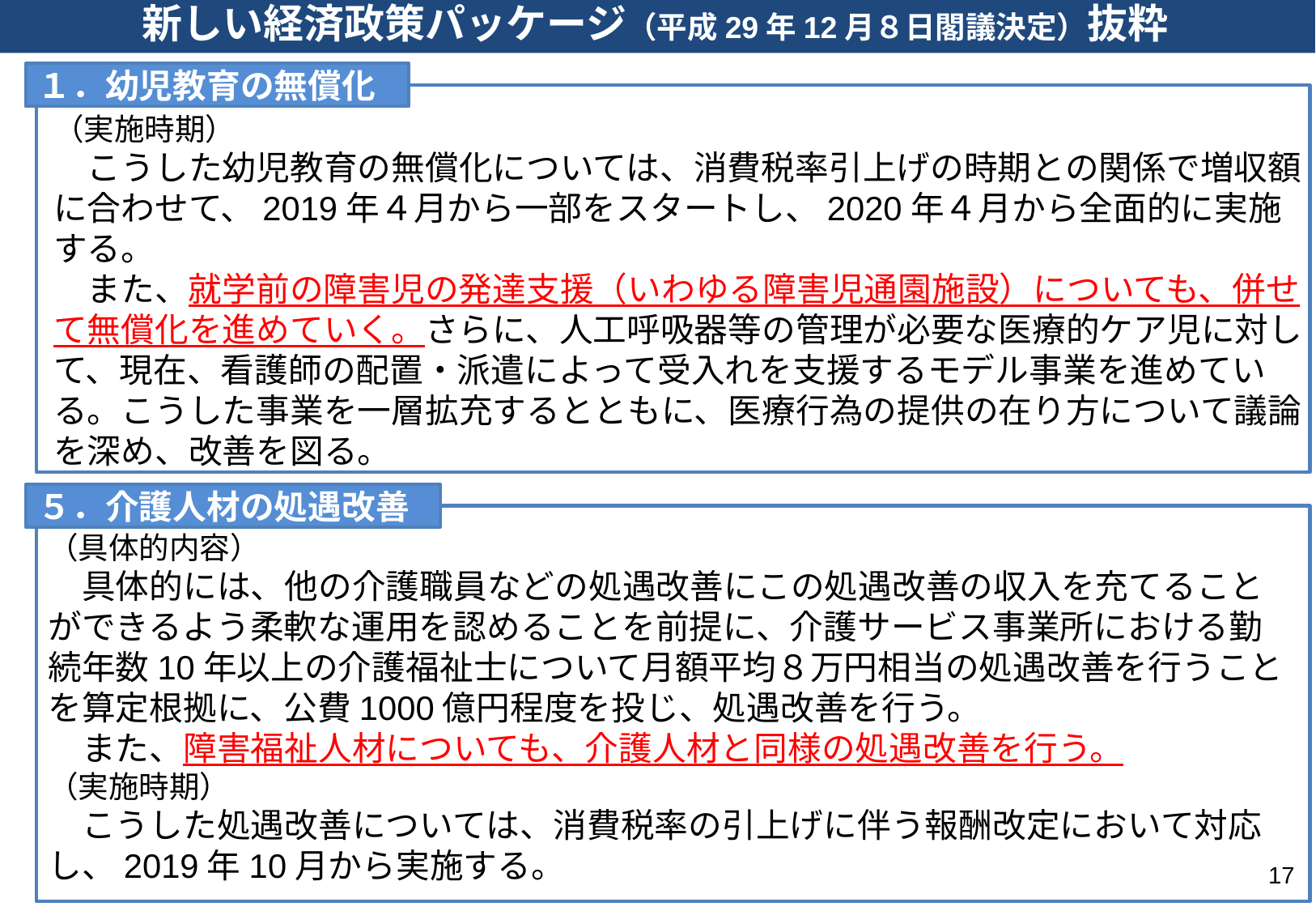

新しい経済政策パッケージ（平成29年12月８日閣議決定）抜粋

（実施時期）
　こうした幼児教育の無償化については、消費税率引上げの時期との関係で増収額に合わせて、2019年４月から一部をスタートし、2020年４月から全面的に実施する。
　また、就学前の障害児の発達支援（いわゆる障害児通園施設）についても、併せて無償化を進めていく。さらに、人工呼吸器等の管理が必要な医療的ケア児に対して、現在、看護師の配置・派遣によって受入れを支援するモデル事業を進めている。こうした事業を一層拡充するとともに、医療行為の提供の在り方について議論を深め、改善を図る。
１．幼児教育の無償化

５．介護人材の処遇改善

（具体的内容）
　具体的には、他の介護職員などの処遇改善にこの処遇改善の収入を充てることができるよう柔軟な運用を認めることを前提に、介護サービス事業所における勤続年数10年以上の介護福祉士について月額平均８万円相当の処遇改善を行うことを算定根拠に、公費1000億円程度を投じ、処遇改善を行う。
　また、障害福祉人材についても、介護人材と同様の処遇改善を行う。
（実施時期）
　こうした処遇改善については、消費税率の引上げに伴う報酬改定において対応し、2019年10月から実施する。
17